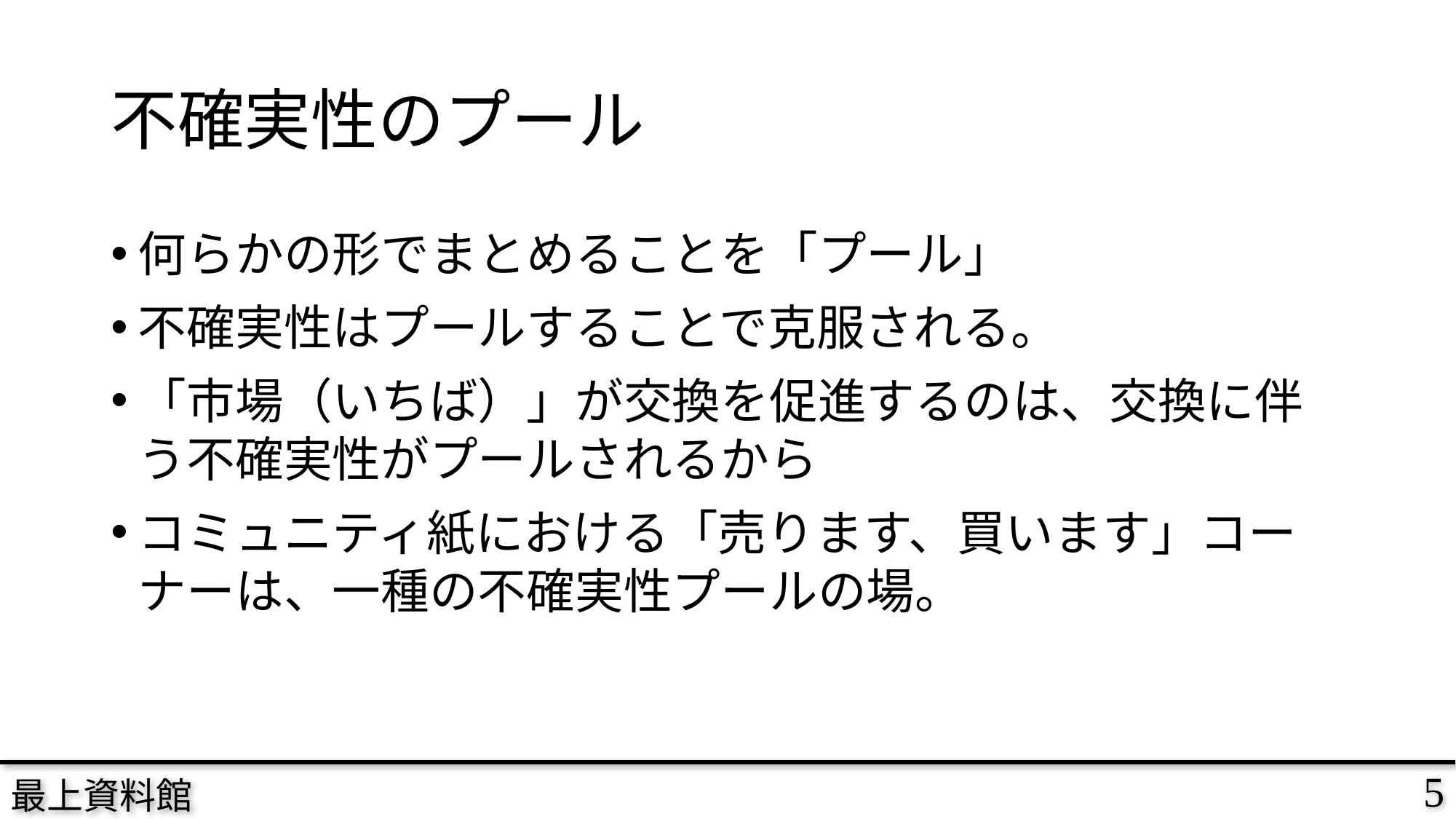

# 不確実性のプール
何らかの形でまとめることを「プール」
不確実性はプールすることで克服される。
「市場（いちば）」が交換を促進するのは、交換に伴う不確実性がプールされるから
コミュニティ紙における「売ります、買います」コーナーは、一種の不確実性プールの場。